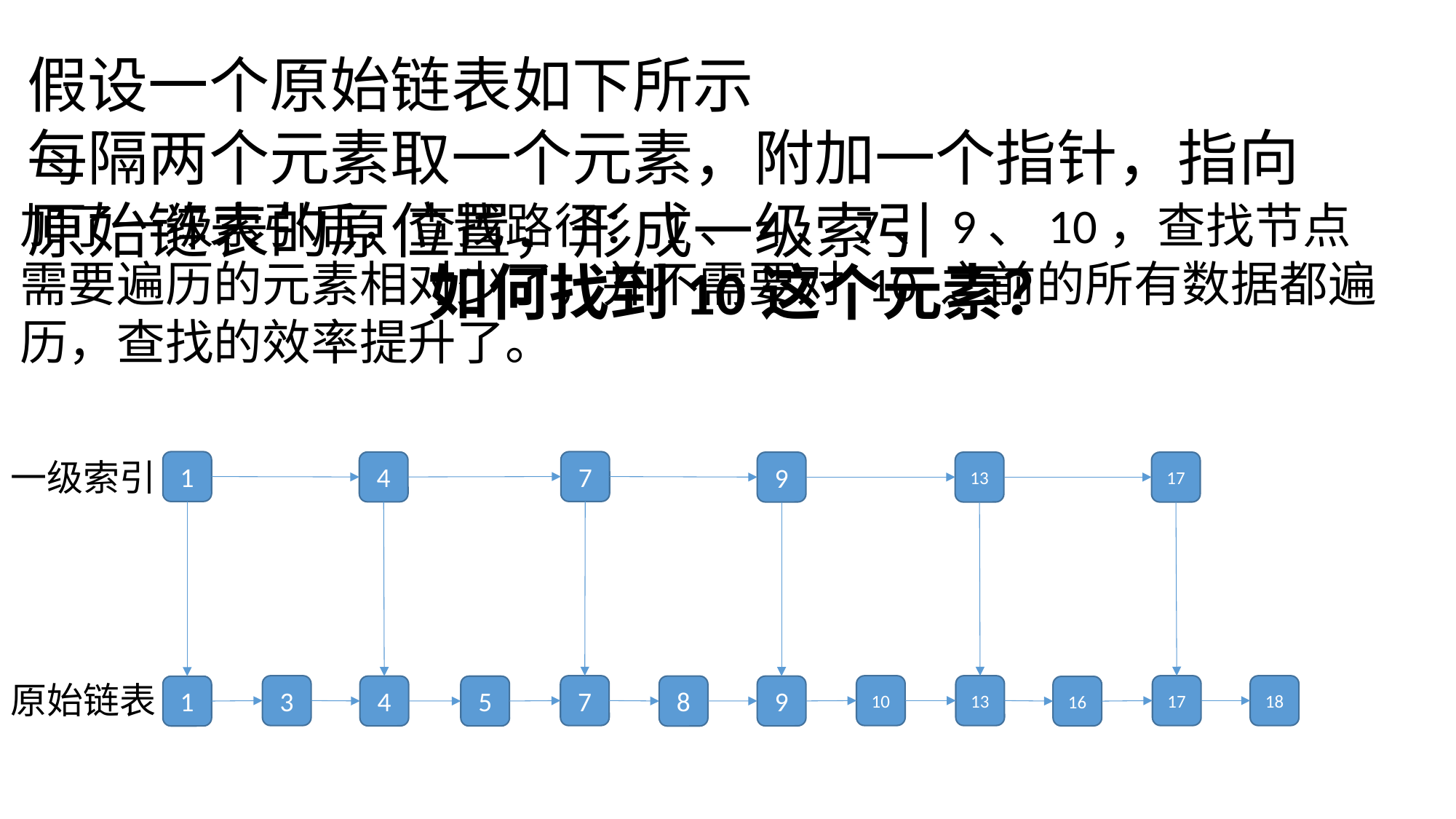

假设一个原始链表如下所示
每隔两个元素取一个元素，附加一个指针，指向原始链表的原位置，形成一级索引
加了一级索引后，查找路径：1、4、7、9、10，查找节点需要遍历的元素相对少了，并不需要对 10 之前的所有数据都遍历，查找的效率提升了。
如何找到10这个元素？
一级索引
1
7
4
9
13
17
原始链表
7
10
13
17
18
3
4
8
9
5
1
16